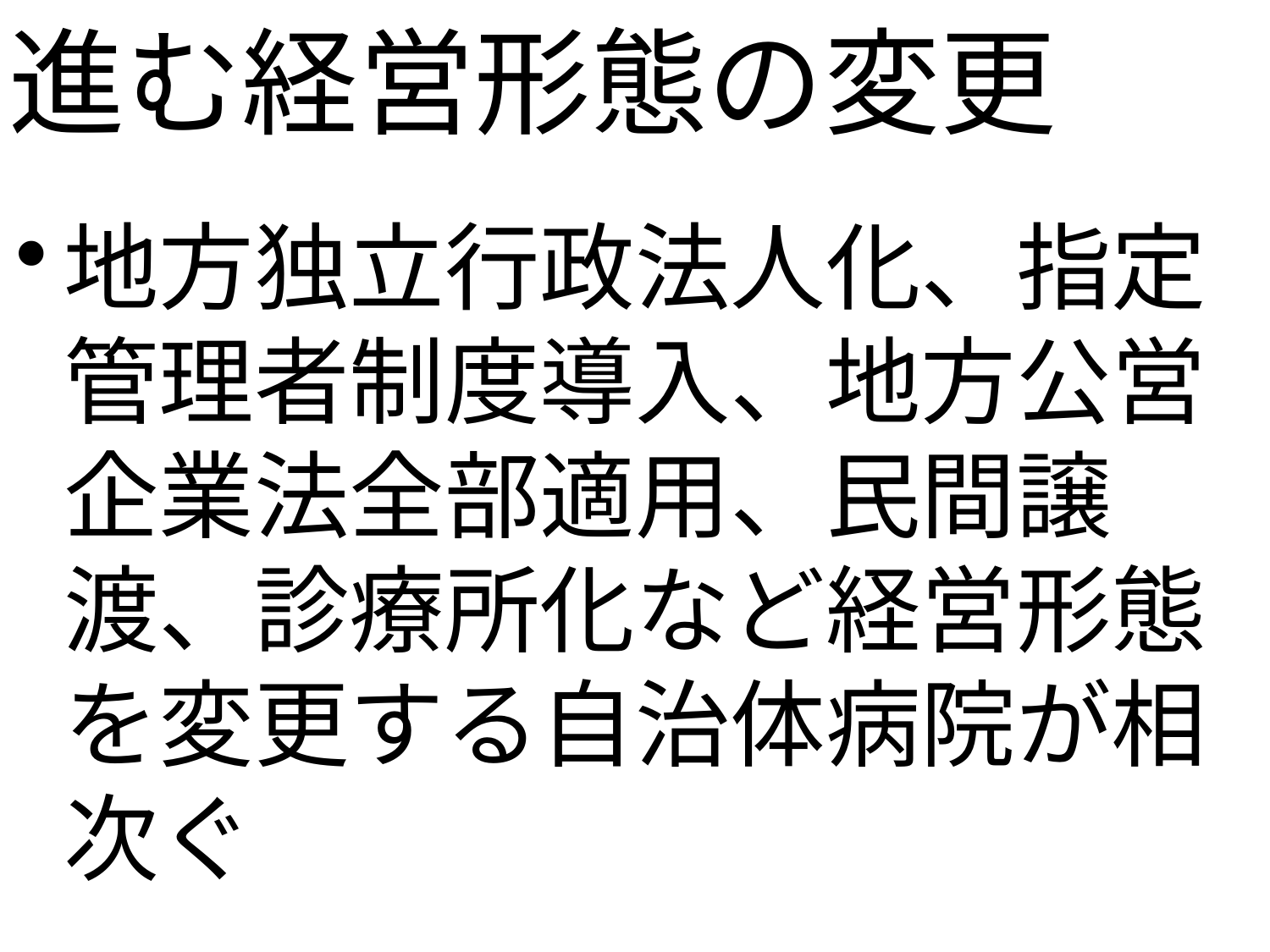

# 進む経営形態の変更
地方独立行政法人化、指定管理者制度導入、地方公営企業法全部適用、民間譲渡、診療所化など経営形態を変更する自治体病院が相次ぐ